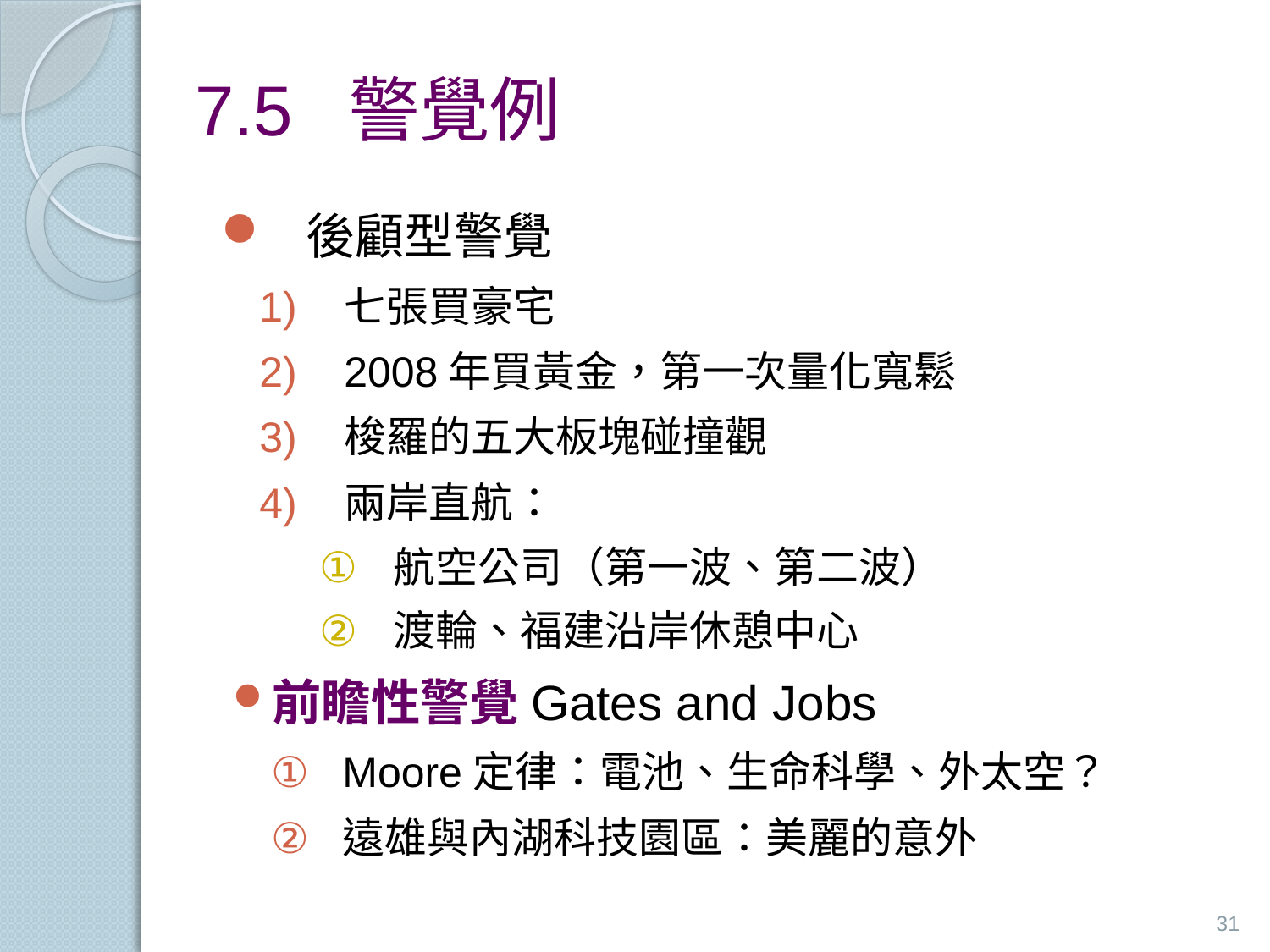

# 7.5  警覺例
後顧型警覺
七張買豪宅
2008年買黃金，第一次量化寬鬆
梭羅的五大板塊碰撞觀
兩岸直航：
航空公司（第一波、第二波）
渡輪、福建沿岸休憩中心
前瞻性警覺Gates and Jobs
Moore定律：電池、生命科學、外太空？
遠雄與內湖科技園區：美麗的意外
31